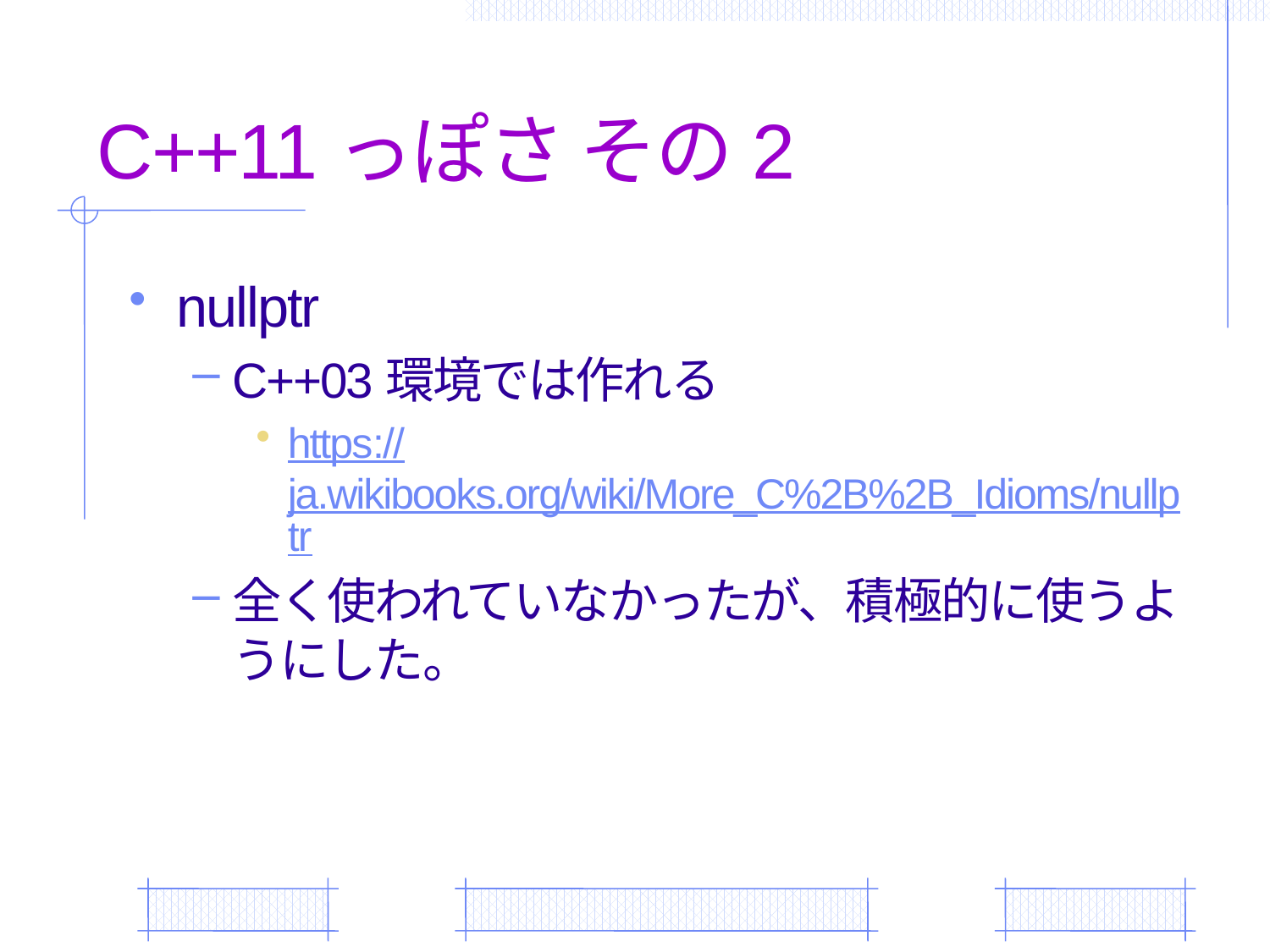

# C++11っぽさ その2
nullptr
C++03環境では作れる
https://ja.wikibooks.org/wiki/More_C%2B%2B_Idioms/nullptr
全く使われていなかったが、積極的に使うようにした。